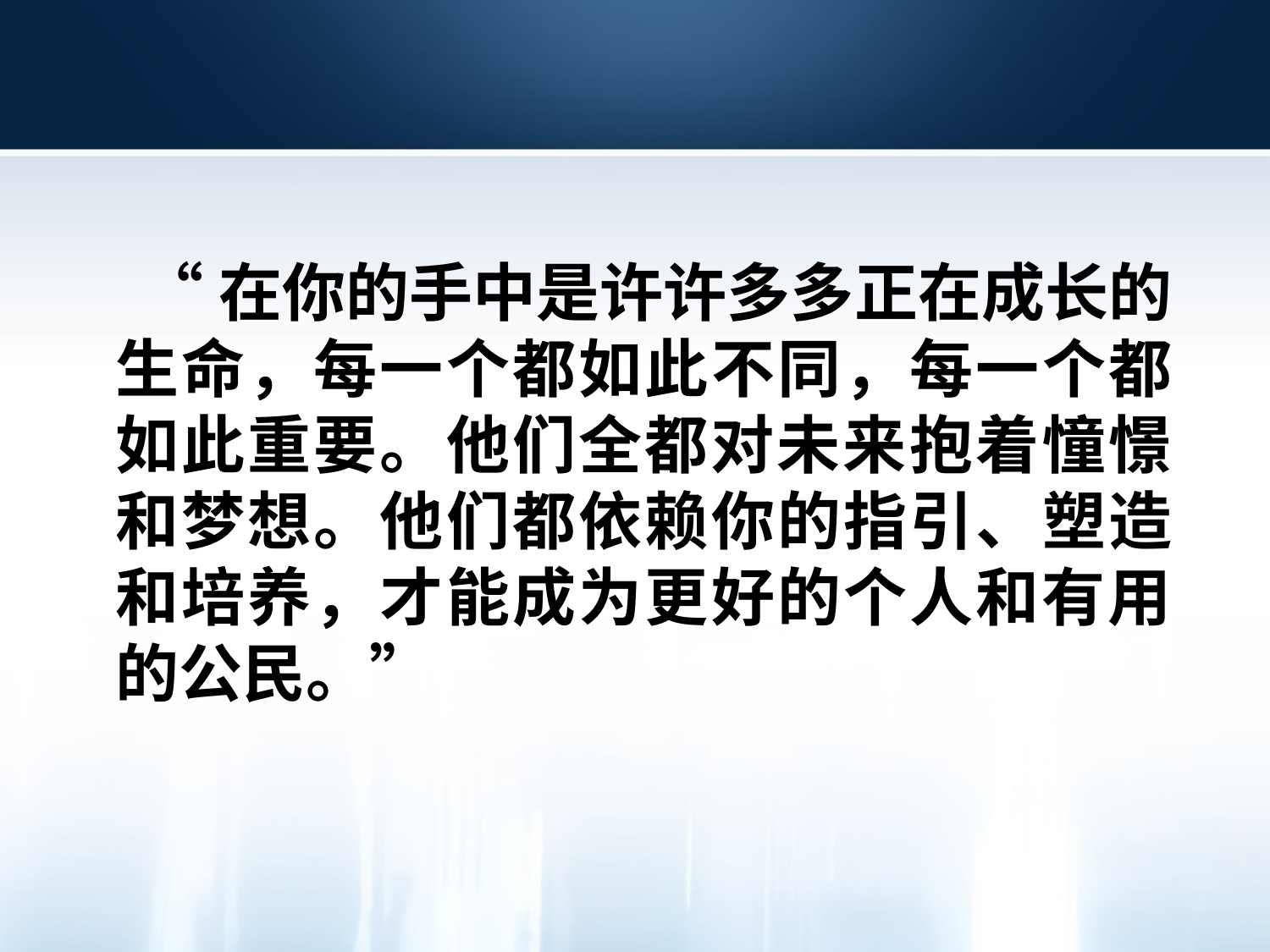

“在你的手中是许许多多正在成长的生命，每一个都如此不同，每一个都如此重要。他们全都对未来抱着憧憬和梦想。他们都依赖你的指引、塑造和培养，才能成为更好的个人和有用的公民。”